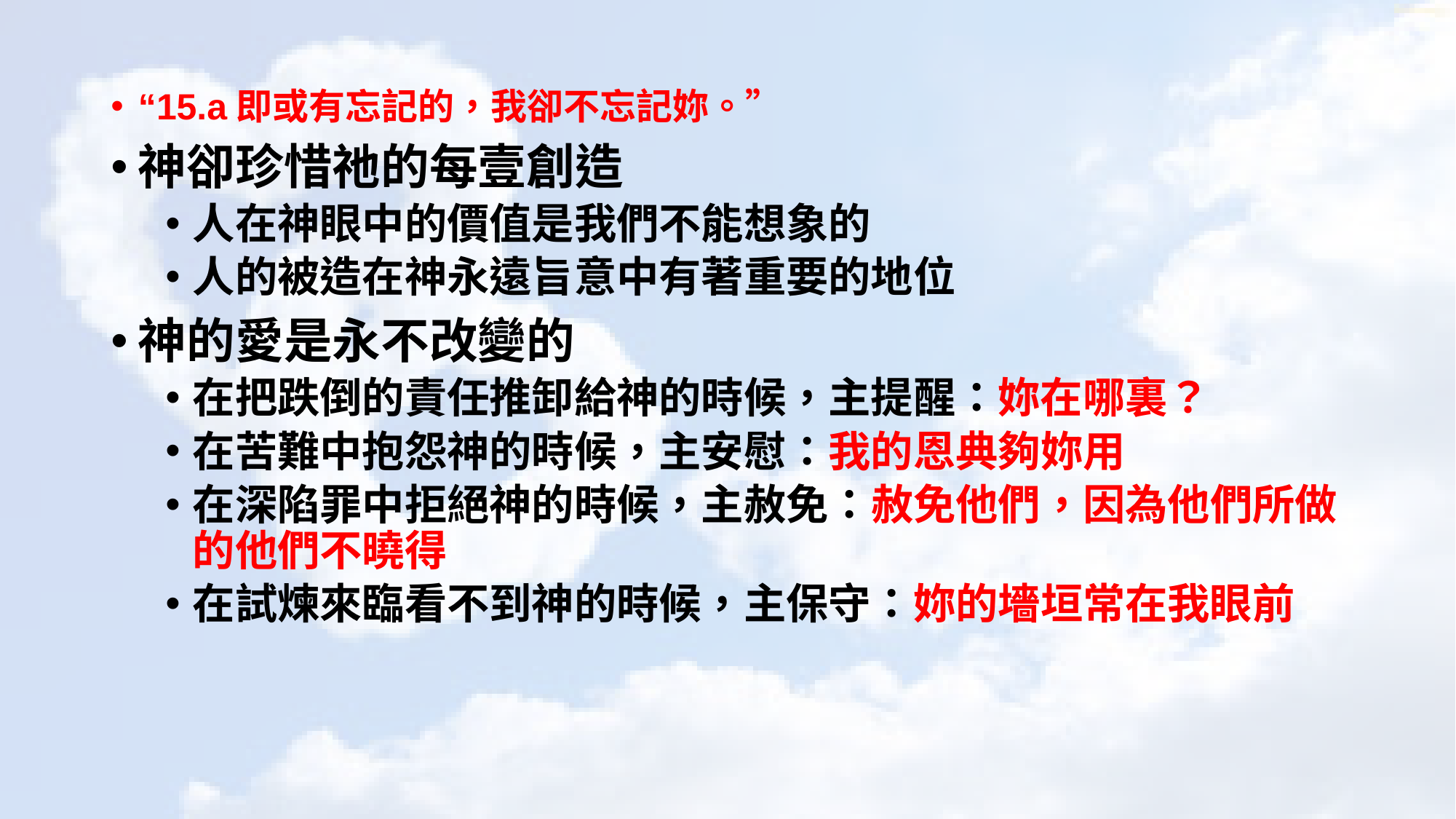

“15.a即或有忘記的，我卻不忘記妳。”
神卻珍惜祂的每壹創造
人在神眼中的價值是我們不能想象的
人的被造在神永遠旨意中有著重要的地位
神的愛是永不改變的
在把跌倒的責任推卸給神的時候，主提醒：妳在哪裏？
在苦難中抱怨神的時候，主安慰：我的恩典夠妳用
在深陷罪中拒絕神的時候，主赦免：赦免他們，因為他們所做的他們不曉得
在試煉來臨看不到神的時候，主保守：妳的墻垣常在我眼前